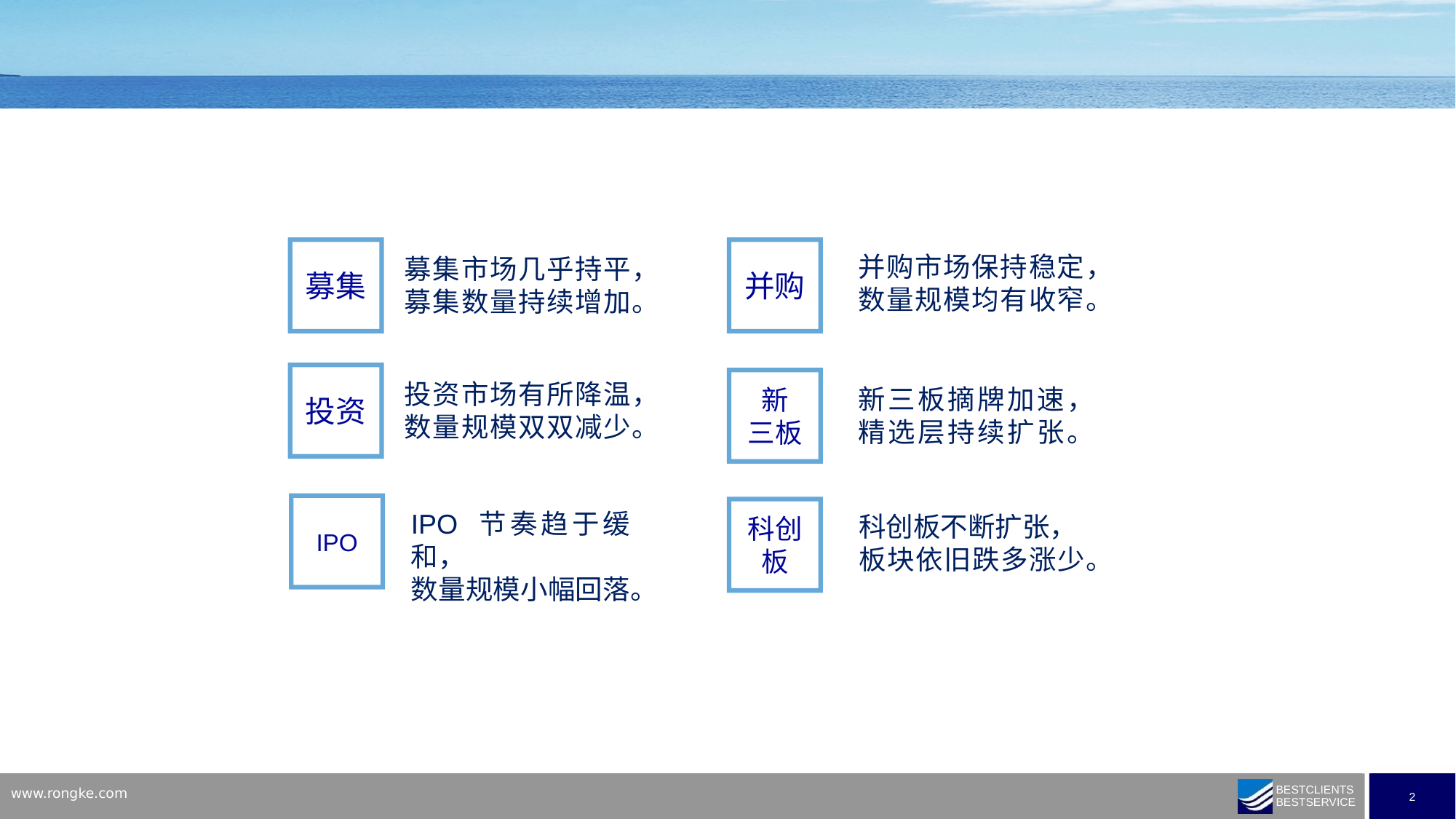

募集
并购
并购市场保持稳定，
数量规模均有收窄。
募集市场几乎持平，
募集数量持续增加。
投资
新
三板
投资市场有所降温，
数量规模双双减少。
新三板摘牌加速，
精选层持续扩张。
IPO
科创板
IPO 节奏趋于缓和，
数量规模小幅回落。
科创板不断扩张，
板块依旧跌多涨少。